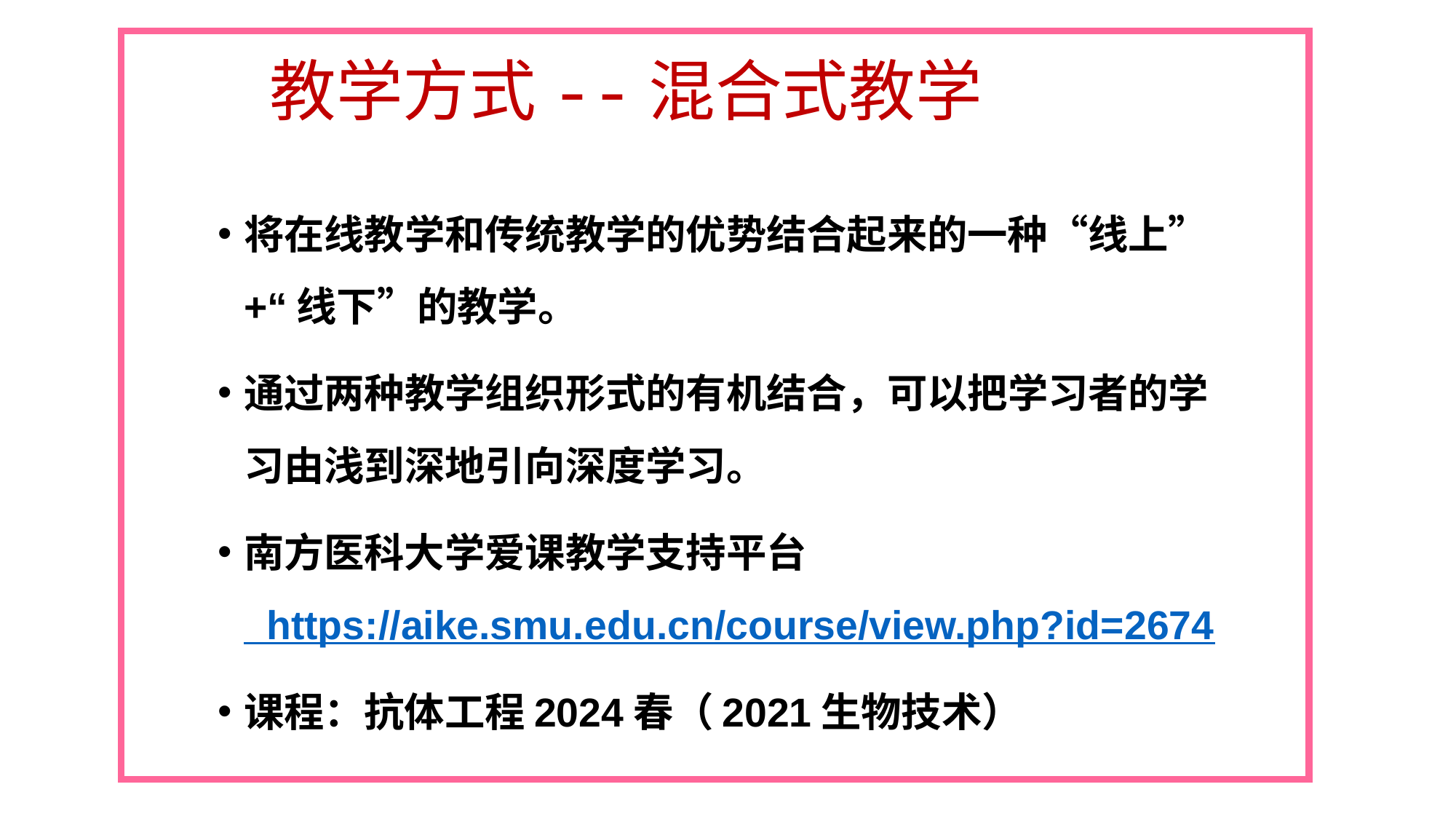

# 教学方式--混合式教学

将在线教学和传统教学的优势结合起来的一种“线上”+“线下”的教学。
通过两种教学组织形式的有机结合，可以把学习者的学习由浅到深地引向深度学习。
南方医科大学爱课教学支持平台  https://aike.smu.edu.cn/course/view.php?id=2674
课程：抗体工程2024春（2021生物技术）